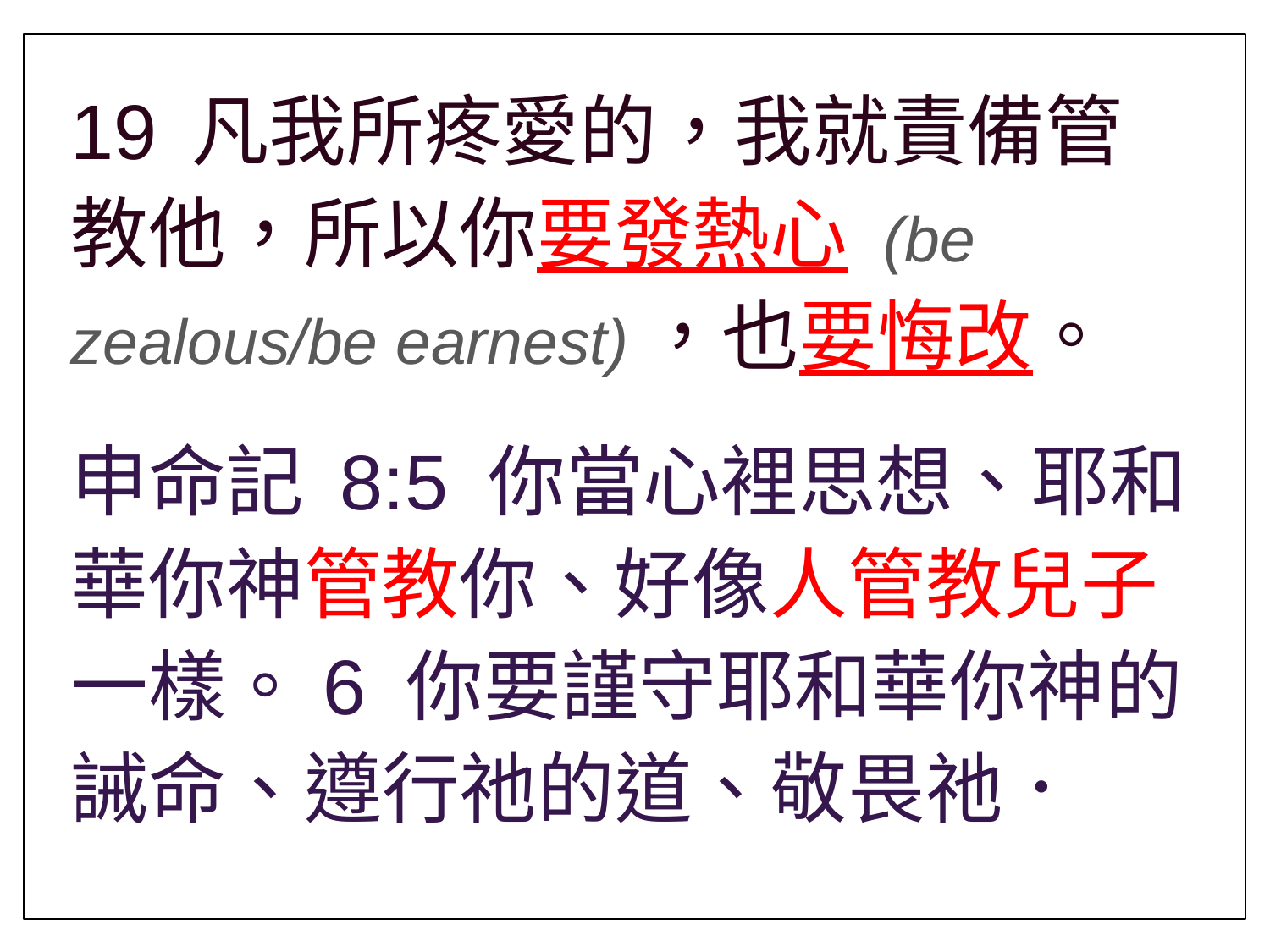

19 凡我所疼愛的，我就責備管教他，所以你要發熱心 (be zealous/be earnest)，也要悔改。
申命記 8:5 你當心裡思想、耶和華你神管教你、好像人管教兒子一樣。6 你要謹守耶和華你神的誡命、遵行祂的道、敬畏祂．